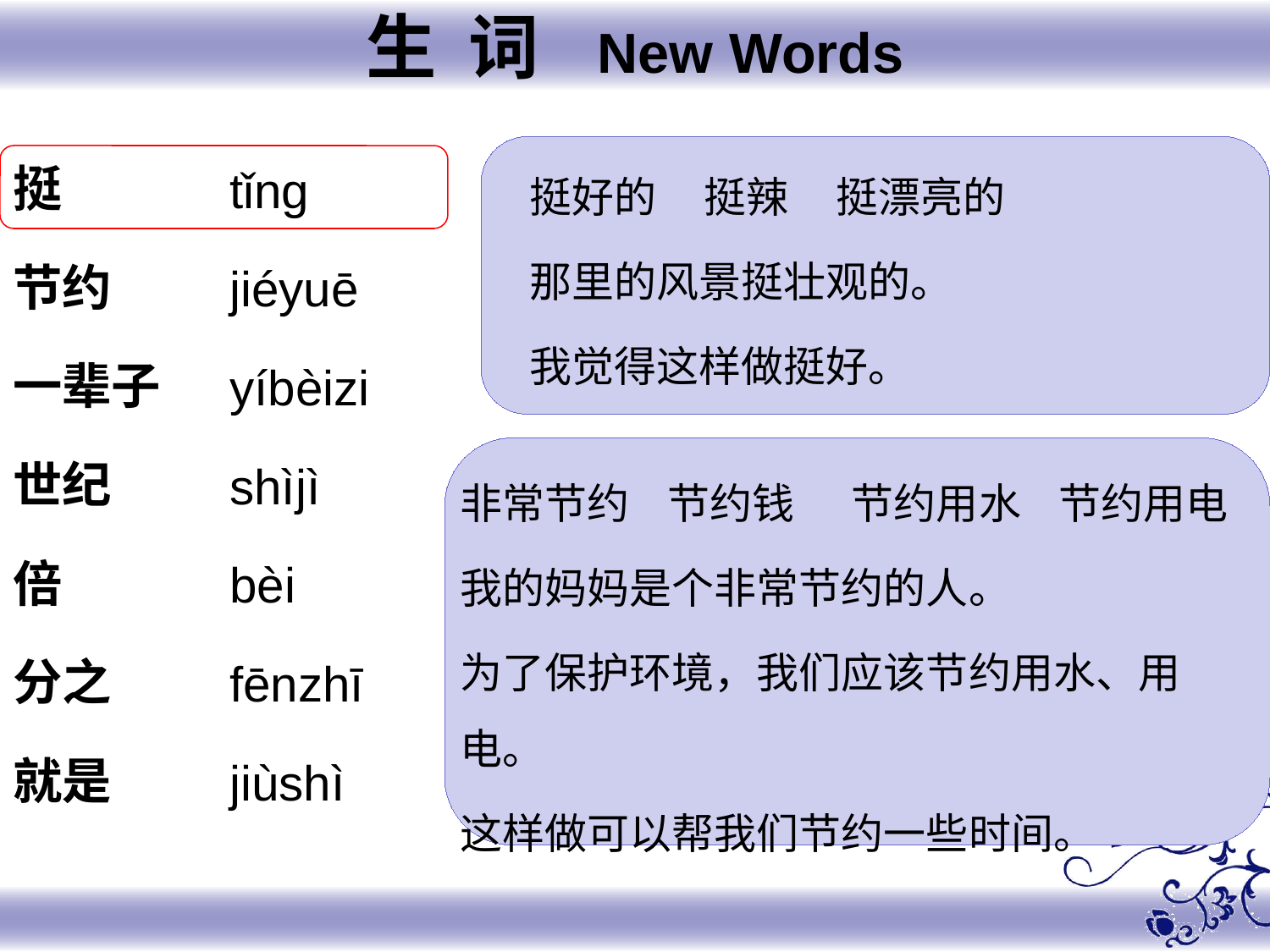

生  词   New Words
挺
节约
一辈子
世纪
倍
分之
就是
tǐng
jiéyuē
yíbèizi
shìjì
bèi
fēnzhī
jiùshì

挺好的     挺辣     挺漂亮的
那里的风景挺壮观的。
我觉得这样做挺好。

非常节约    节约钱      节约用水    节约用电
我的妈妈是个非常节约的人。
为了保护环境，我们应该节约用水、用电。
这样做可以帮我们节约一些时间。